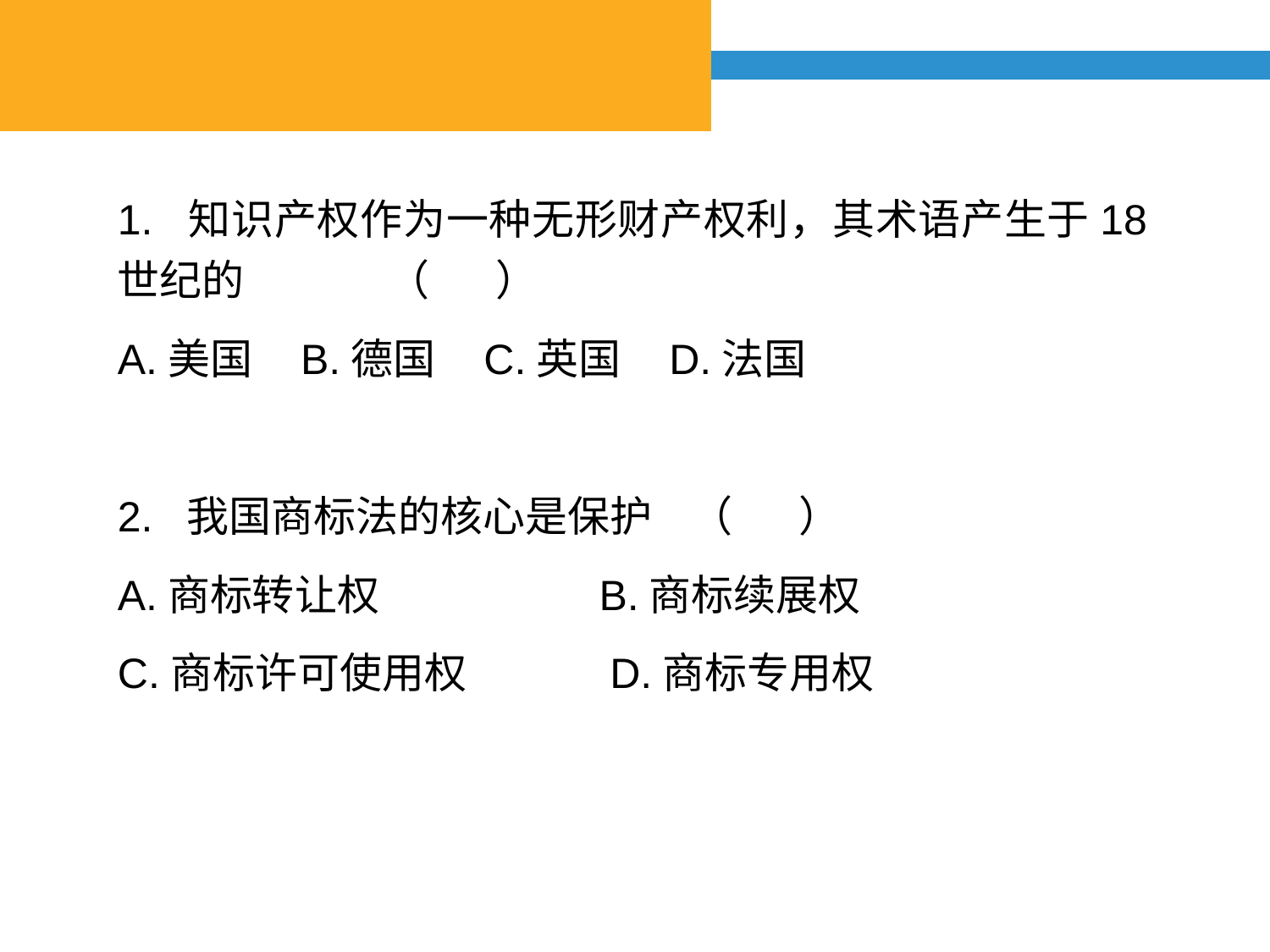

#
1.  知识产权作为一种无形财产权利，其术语产生于18世纪的               （       ）
A.美国    B.德国    C.英国    D.法国

2.  我国商标法的核心是保护    （       ）
A.商标转让权                      B.商标续展权
C.商标许可使用权              D.商标专用权